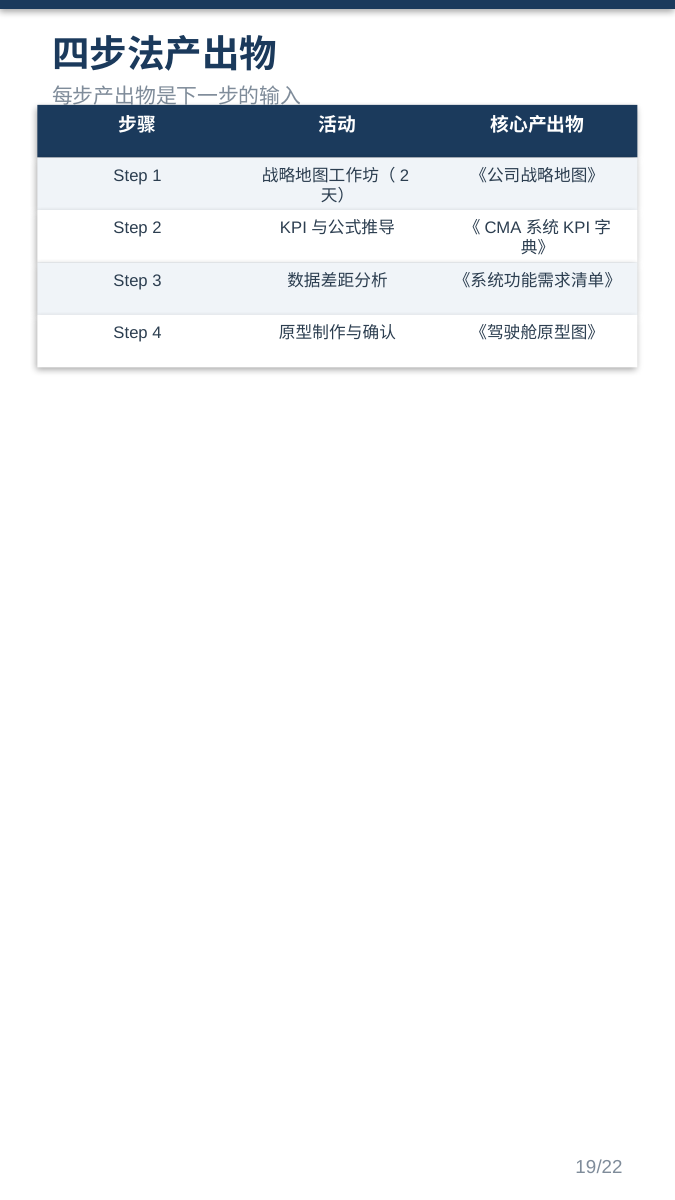

四步法产出物
每步产出物是下一步的输入

步骤
活动
核心产出物

Step 1
战略地图工作坊（2天）
《公司战略地图》

Step 2
KPI与公式推导
《CMA系统KPI字典》

Step 3
数据差距分析
《系统功能需求清单》

Step 4
原型制作与确认
《驾驶舱原型图》
19/22